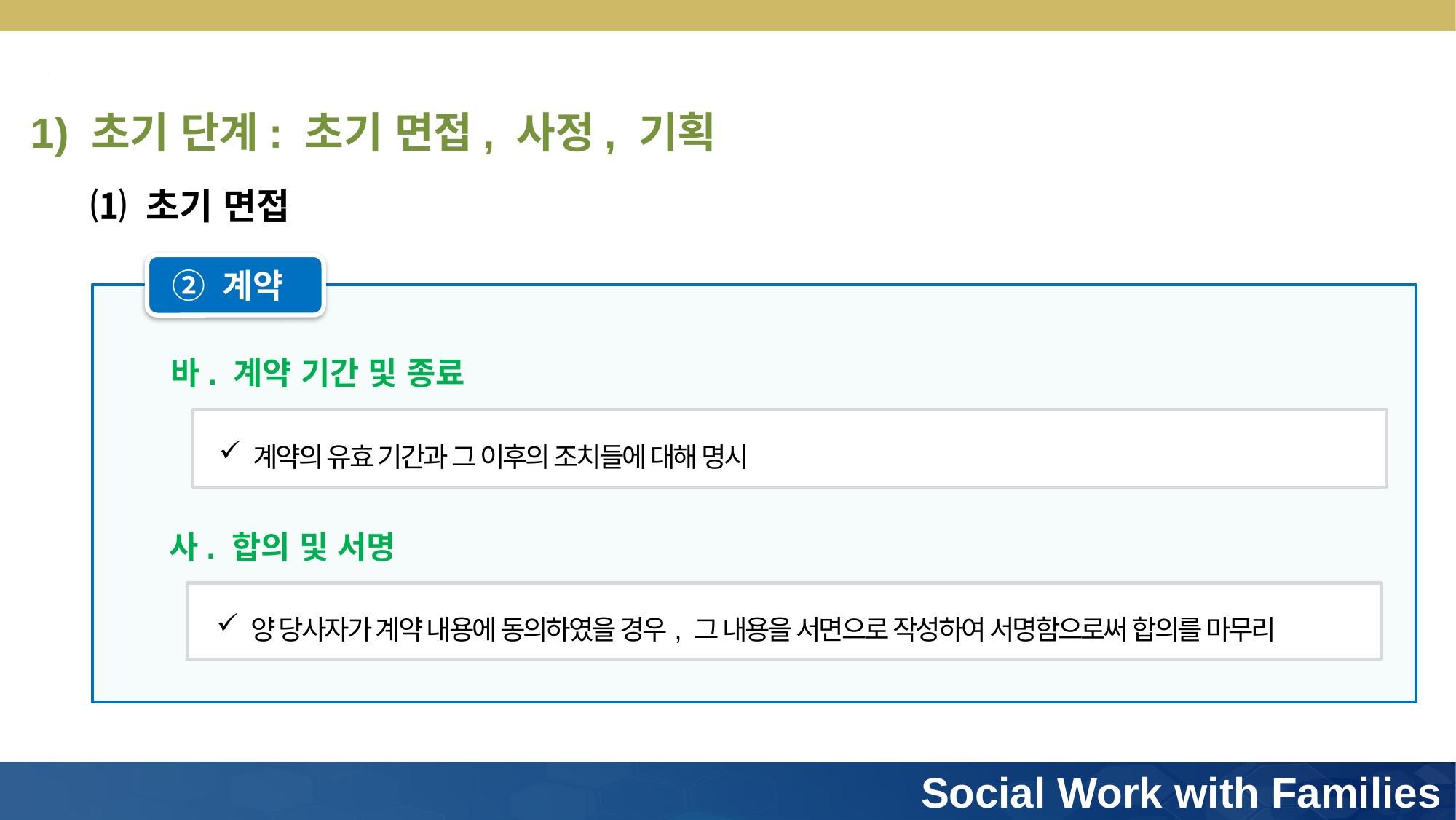

1) 초기 단계: 초기 면접, 사정, 기획
⑴ 초기 면접

② 계약

바. 계약 기간 및 종료

계약의 유효 기간과 그 이후의 조치들에 대해 명시
사. 합의 및 서명

양 당사자가 계약 내용에 동의하였을 경우, 그 내용을 서면으로 작성하여 서명함으로써 합의를 마무리